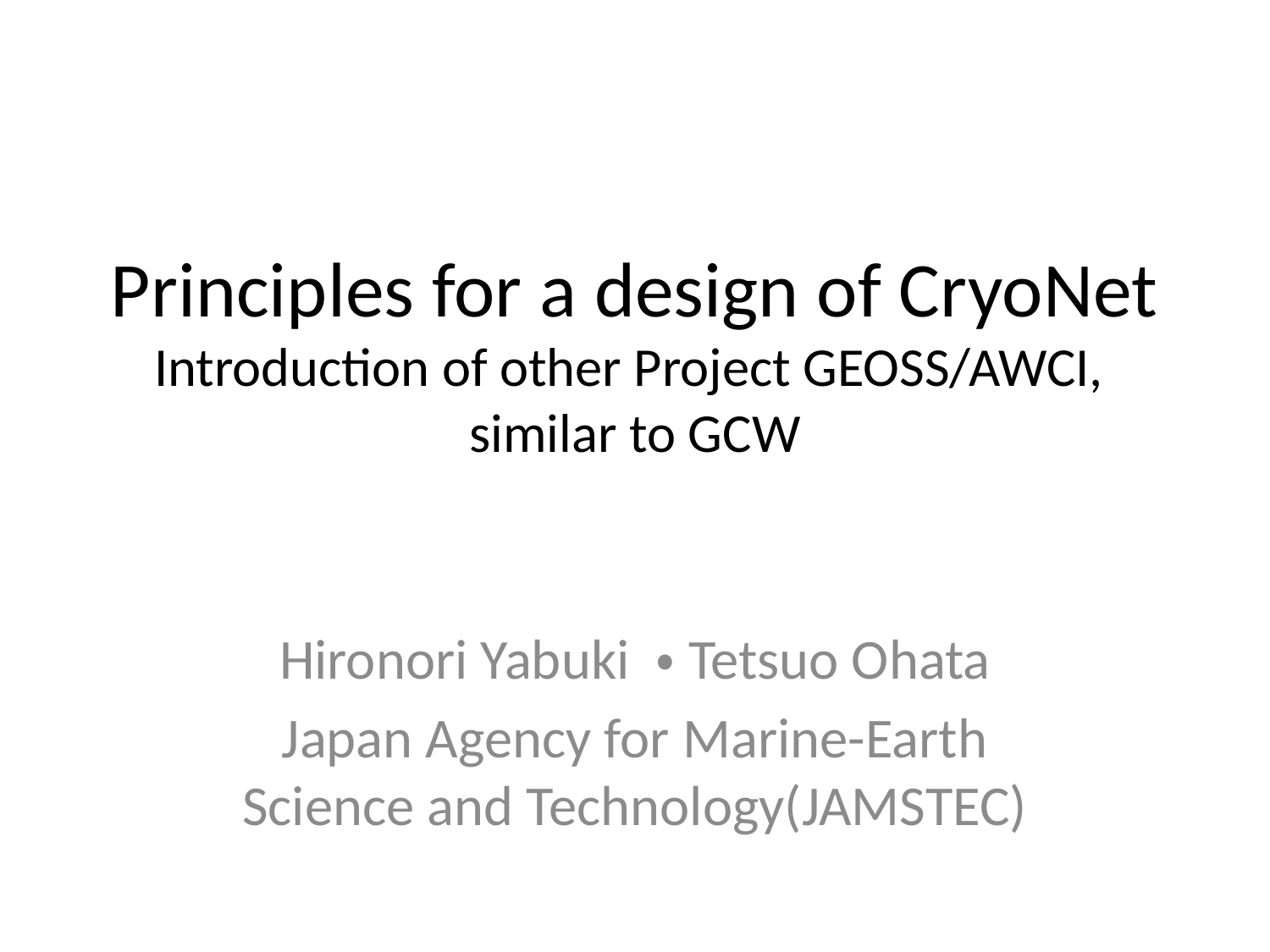

# Principles for a design of CryoNet Introduction of other Project GEOSS/AWCI, similar to GCW
Hironori Yabuki ・Tetsuo Ohata
Japan Agency for Marine-Earth Science and Technology(JAMSTEC)